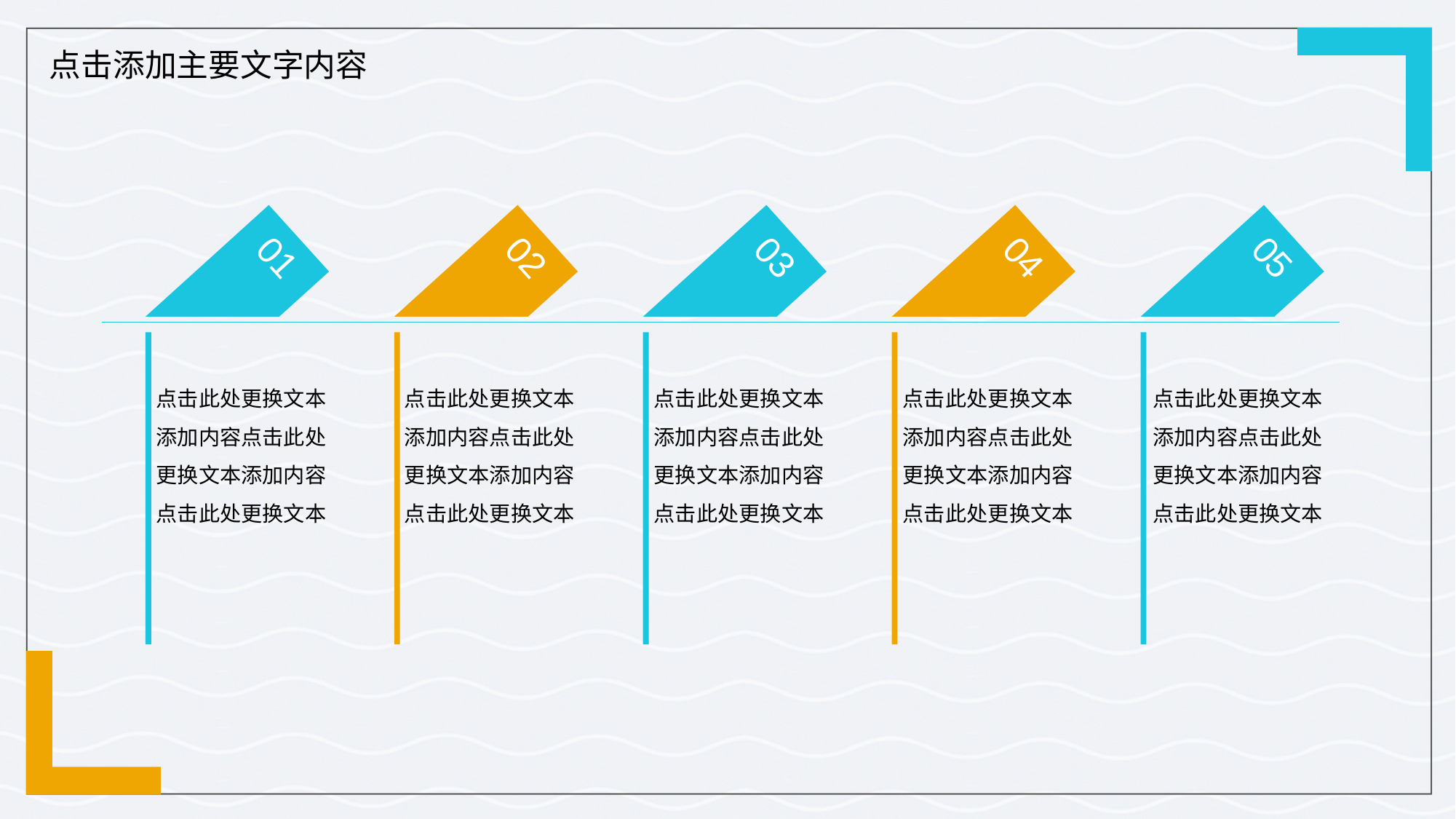

01
02
03
04
05

点击此处更换文本添加内容点击此处更换文本添加内容点击此处更换文本
点击此处更换文本添加内容点击此处更换文本添加内容点击此处更换文本
点击此处更换文本添加内容点击此处更换文本添加内容点击此处更换文本
点击此处更换文本添加内容点击此处更换文本添加内容点击此处更换文本
点击此处更换文本添加内容点击此处更换文本添加内容点击此处更换文本